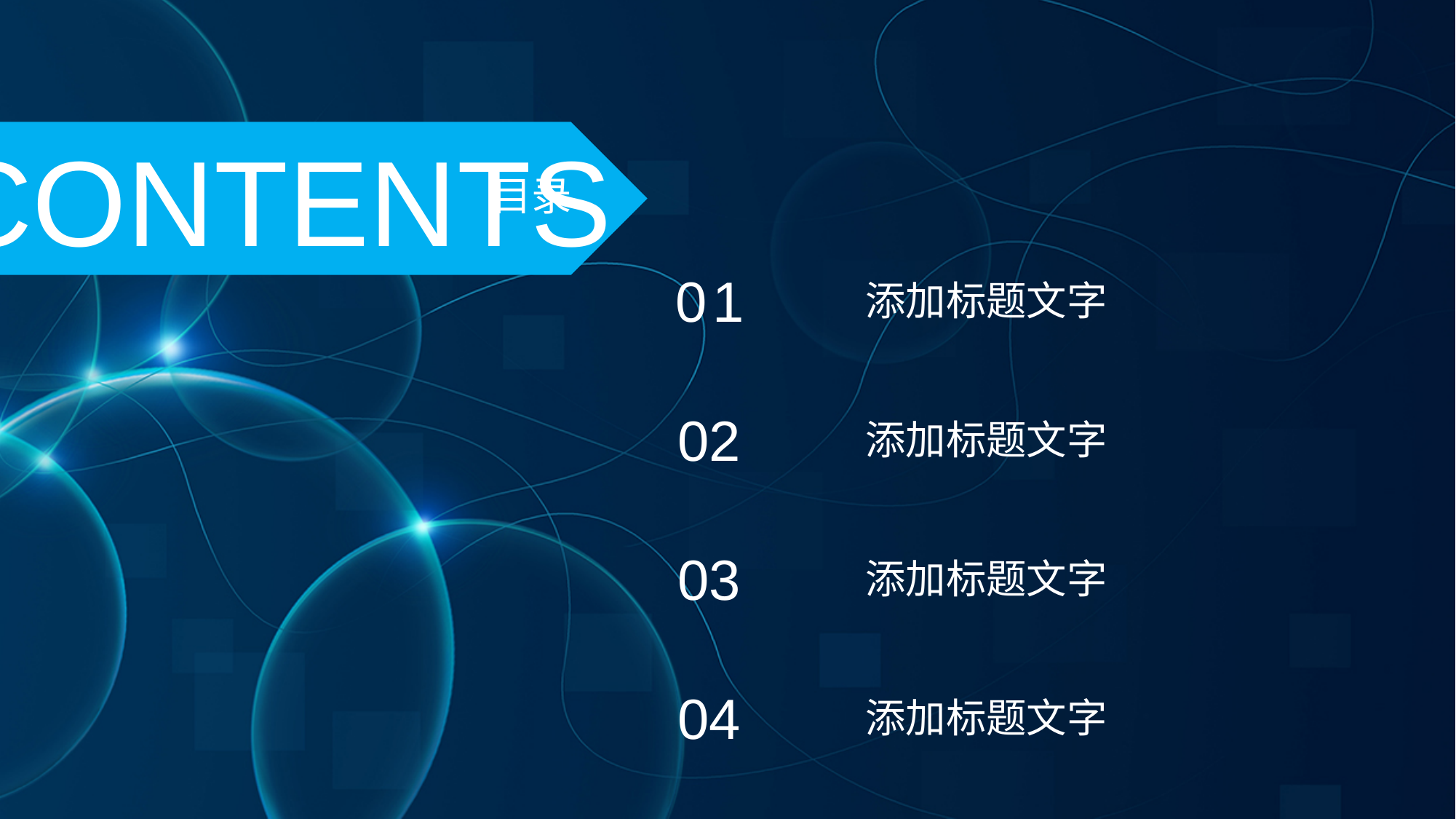

CONTENTS
目录
01
添加标题文字
02
添加标题文字
03
添加标题文字
04
添加标题文字